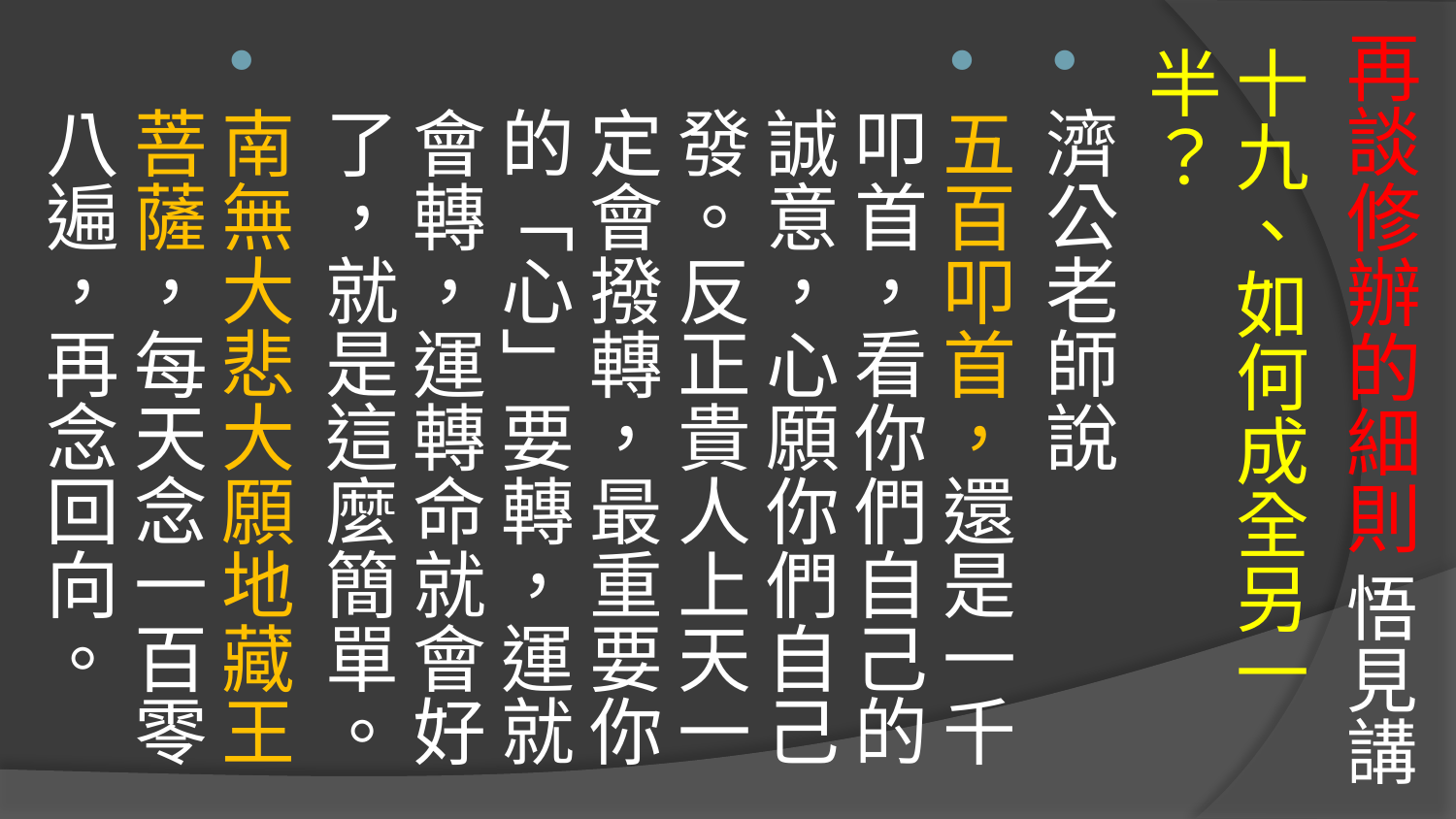

# 再談修辦的細則 悟見講
十九、如何成全另一半？
濟公老師說
五百叩首，還是一千叩首，看你們自己的誠意，心願你們自己發。反正貴人上天一定會撥轉，最重要你的「心」要轉，運就會轉，運轉命就會好了，就是這麼簡單。
南無大悲大願地藏王菩薩，每天念一百零八遍，再念回向。